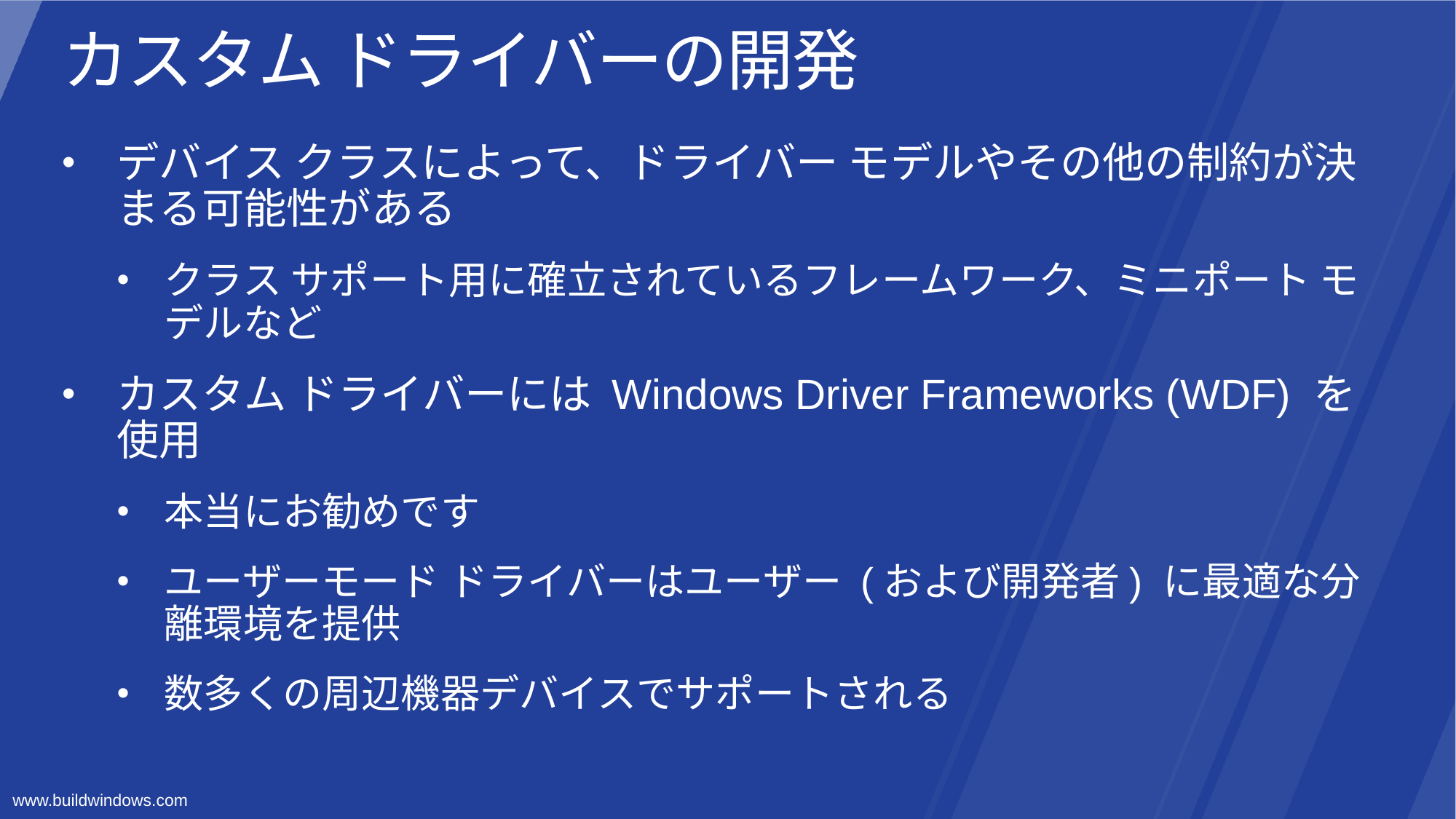

# カスタム ドライバーの開発
デバイス クラスによって、ドライバー モデルやその他の制約が決まる可能性がある
クラス サポート用に確立されているフレームワーク、ミニポート モデルなど
カスタム ドライバーには Windows Driver Frameworks (WDF) を使用
本当にお勧めです
ユーザーモード ドライバーはユーザー (および開発者) に最適な分離環境を提供
数多くの周辺機器デバイスでサポートされる